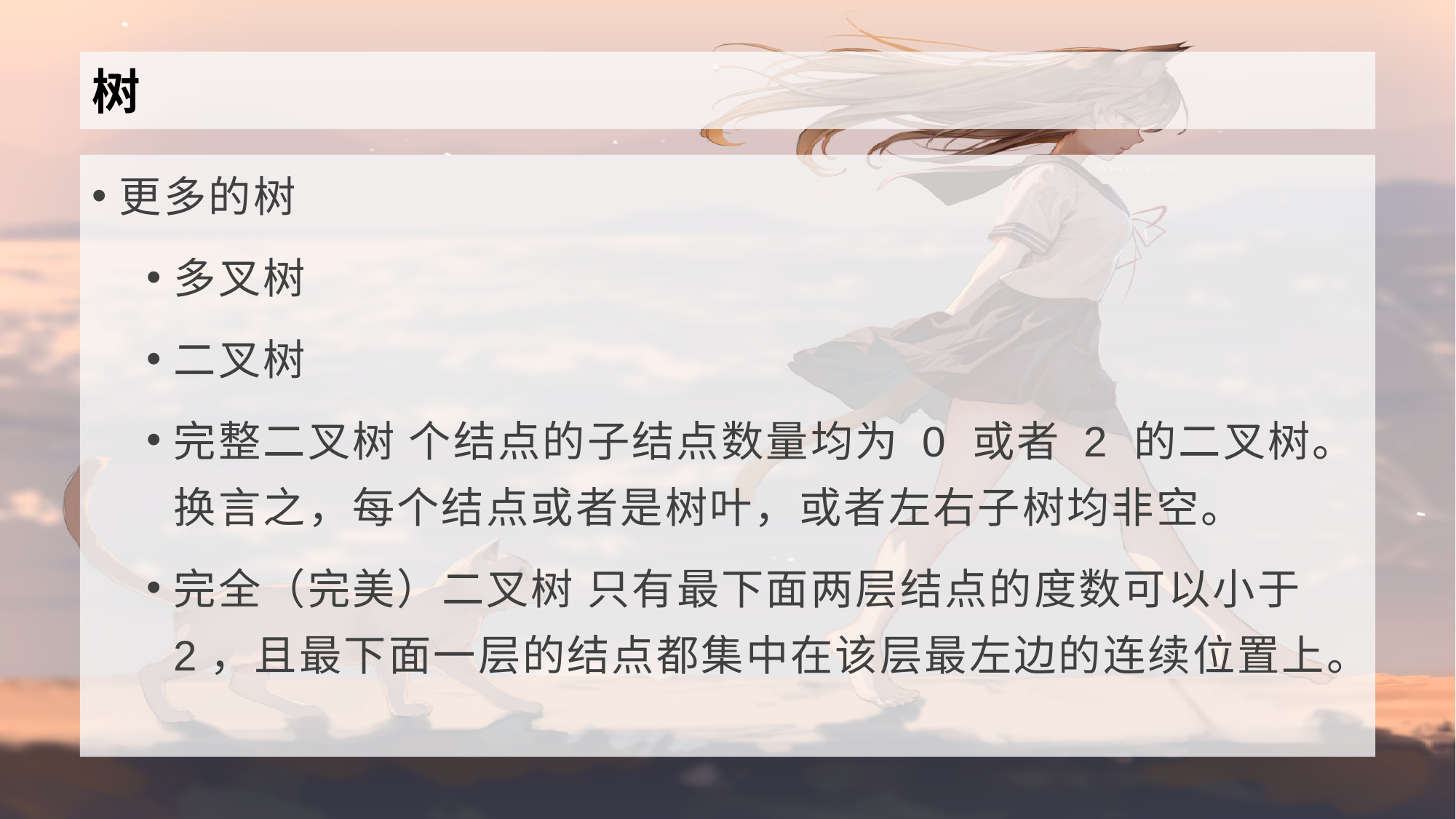

# 树
更多的树
多叉树
二叉树
完整二叉树 个结点的子结点数量均为 0 或者 2 的二叉树。换言之，每个结点或者是树叶，或者左右子树均非空。
完全（完美）二叉树 只有最下面两层结点的度数可以小于 2，且最下面一层的结点都集中在该层最左边的连续位置上。